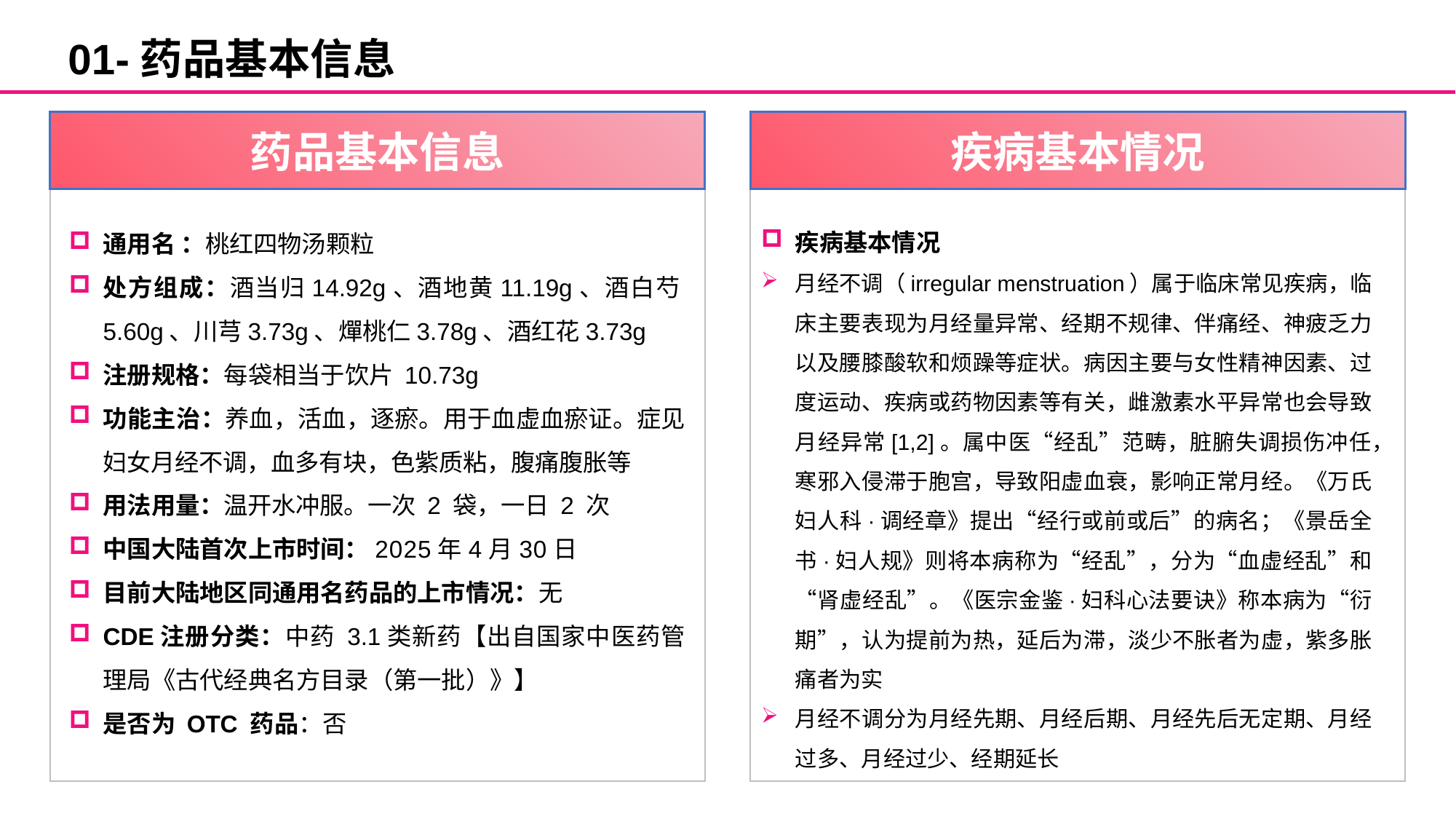

01-药品基本信息
药品基本信息
疾病基本情况

疾病基本情况
月经不调（irregular menstruation）属于临床常见疾病，临床主要表现为月经量异常、经期不规律、伴痛经、神疲乏力以及腰膝酸软和烦躁等症状。病因主要与女性精神因素、过度运动、疾病或药物因素等有关，雌激素水平异常也会导致月经异常[1,2]。属中医“经乱”范畴，脏腑失调损伤冲任，寒邪入侵滞于胞宫，导致阳虚血衰，影响正常月经。《万氏妇人科·调经章》提出“经行或前或后”的病名；《景岳全书·妇人规》则将本病称为“经乱”，分为“血虚经乱”和“肾虚经乱”。《医宗金鉴·妇科心法要诀》称本病为“衍期”，认为提前为热，延后为滞，淡少不胀者为虚，紫多胀痛者为实
月经不调分为月经先期、月经后期、月经先后无定期、月经过多、月经过少、经期延长
通用名 ：桃红四物汤颗粒
处方组成：酒当归14.92g、酒地黄11.19g、酒白芍5.60g、川芎3.73g、燀桃仁3.78g、酒红花3.73g
注册规格：每袋相当于饮片 10.73g
功能主治：养血，活血，逐瘀。用于血虚血瘀证。症见妇女月经不调，血多有块，色紫质粘，腹痛腹胀等
用法用量：温开水冲服。一次 2 袋，一日 2 次
中国大陆首次上市时间：2025年4月30日
目前大陆地区同通用名药品的上市情况：无
CDE注册分类：中药 3.1类新药【出自国家中医药管理局《古代经典名方目录（第一批）》】
是否为 OTC 药品：否